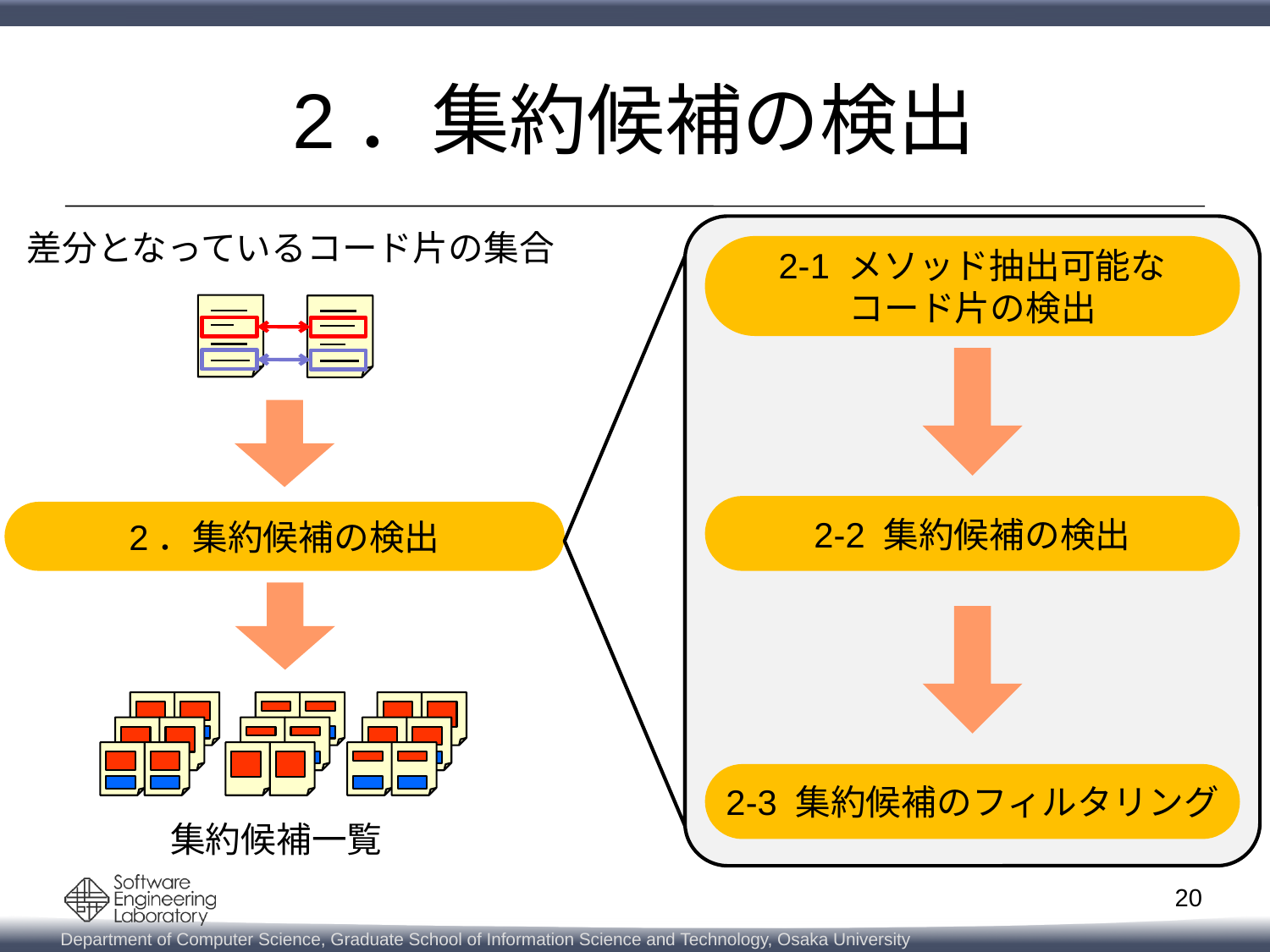

# 2．集約候補の検出

差分となっているコード片の集合
2-1 メソッド抽出可能な
コード片の検出

2-2 集約候補の検出
2．集約候補の検出

2-3 集約候補のフィルタリング
集約候補一覧
20